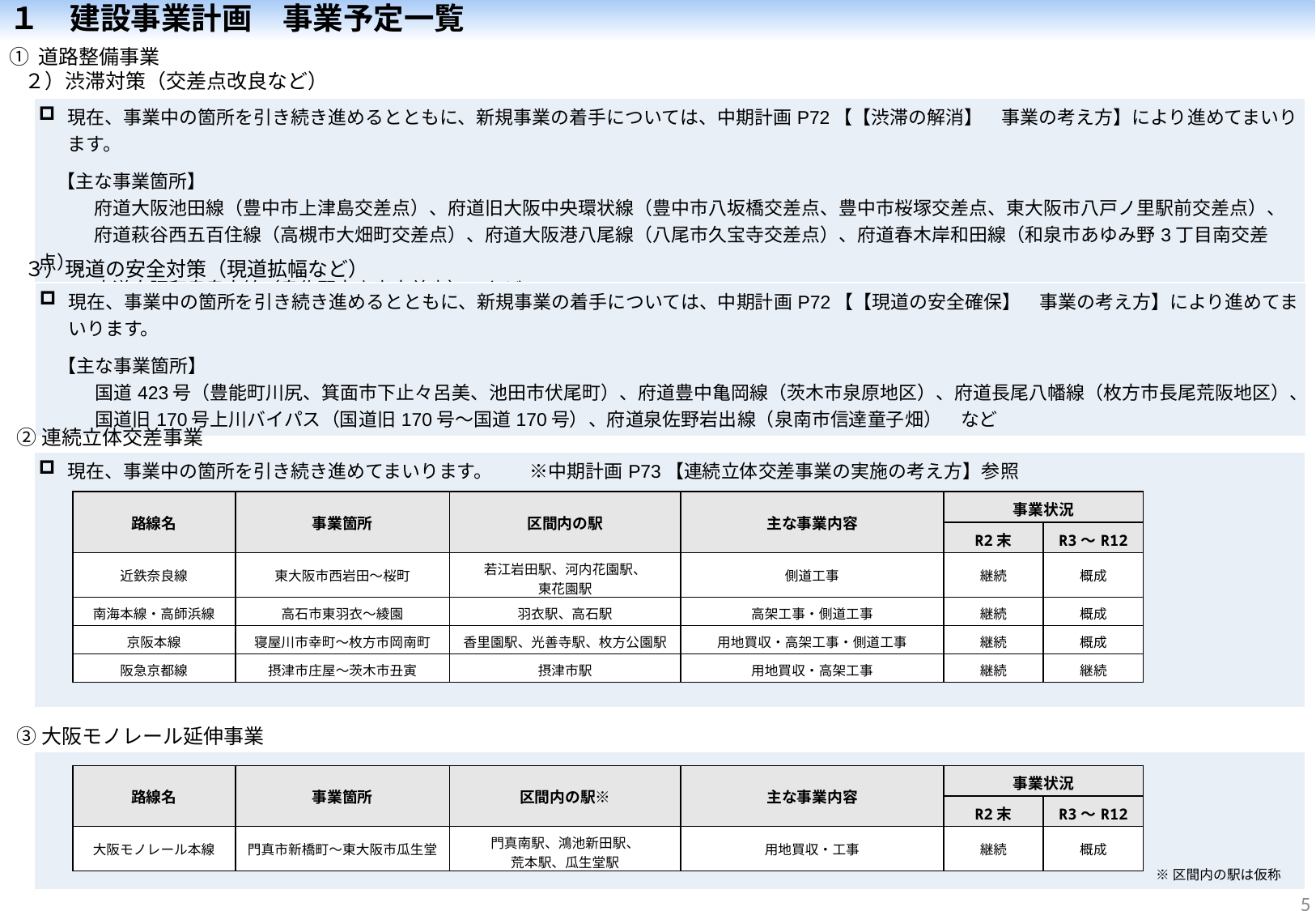

１　建設事業計画　事業予定一覧
 ① 道路整備事業
　２）渋滞対策（交差点改良など）
| 現在、事業中の箇所を引き続き進めるとともに、新規事業の着手については、中期計画P72【【渋滞の解消】　事業の考え方】により進めてまいります。 　【主な事業箇所】 　　　府道大阪池田線（豊中市上津島交差点）、府道旧大阪中央環状線（豊中市八坂橋交差点、豊中市桜塚交差点、東大阪市八戸ノ里駅前交差点）、 　　　府道萩谷西五百住線（高槻市大畑町交差点）、府道大阪港八尾線（八尾市久宝寺交差点）、府道春木岸和田線（和泉市あゆみ野3丁目南交差点）、 　　　府道大阪和泉泉南線（泉佐野市山出交差点）　など |
| --- |
　３）現道の安全対策（現道拡幅など）
| 現在、事業中の箇所を引き続き進めるとともに、新規事業の着手については、中期計画P72【【現道の安全確保】　事業の考え方】により進めてまいります。 　【主な事業箇所】 　　　国道423号（豊能町川尻、箕面市下止々呂美、池田市伏尾町）、府道豊中亀岡線（茨木市泉原地区）、府道長尾八幡線（枚方市長尾荒阪地区）、 　　　国道旧170号上川バイパス（国道旧170号～国道170号）、府道泉佐野岩出線（泉南市信達童子畑）　など |
| --- |
②連続立体交差事業
| 現在、事業中の箇所を引き続き進めてまいります。　　※中期計画P73【連続立体交差事業の実施の考え方】参照 |
| --- |
| 路線名 | 事業箇所 | 区間内の駅 | 主な事業内容 | 事業状況 |  |
| --- | --- | --- | --- | --- | --- |
|  |  |  |  | R2末 | R3～R12 |
| 近鉄奈良線 | 東大阪市西岩田～桜町 | 若江岩田駅、河内花園駅、 東花園駅 | 側道工事 | 継続 | 概成 |
| 南海本線・高師浜線 | 高石市東羽衣～綾園 | 羽衣駅、高石駅 | 高架工事・側道工事 | 継続 | 概成 |
| 京阪本線 | 寝屋川市幸町～枚方市岡南町 | 香里園駅、光善寺駅、枚方公園駅 | 用地買収・高架工事・側道工事 | 継続 | 概成 |
| 阪急京都線 | 摂津市庄屋～茨木市丑寅 | 摂津市駅 | 用地買収・高架工事 | 継続 | 継続 |
③大阪モノレール延伸事業
|  |
| --- |
| 路線名 | 事業箇所 | 区間内の駅※ | 主な事業内容 | 事業状況 |  |
| --- | --- | --- | --- | --- | --- |
|  |  |  |  | R2末 | R3～R12 |
| 大阪モノレール本線 | 門真市新橋町～東大阪市瓜生堂 | 門真南駅、鴻池新田駅、 荒本駅、瓜生堂駅 | 用地買収・工事 | 継続 | 概成 |
※区間内の駅は仮称
5